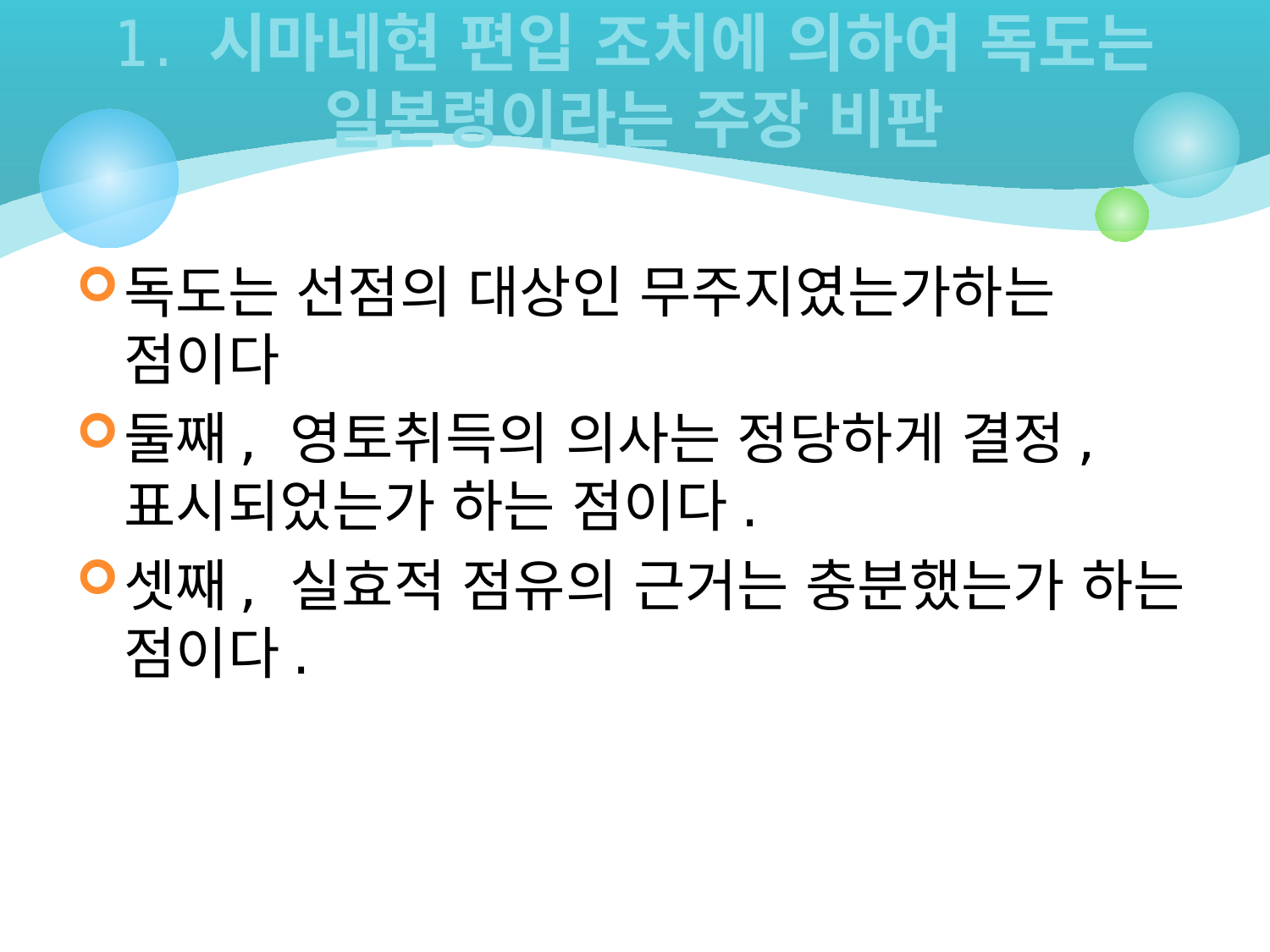

# 1. 시마네현 편입 조치에 의하여 독도는 일본령이라는 주장 비판
독도는 선점의 대상인 무주지였는가하는 점이다
둘째, 영토취득의 의사는 정당하게 결정, 표시되었는가 하는 점이다.
셋째, 실효적 점유의 근거는 충분했는가 하는 점이다.